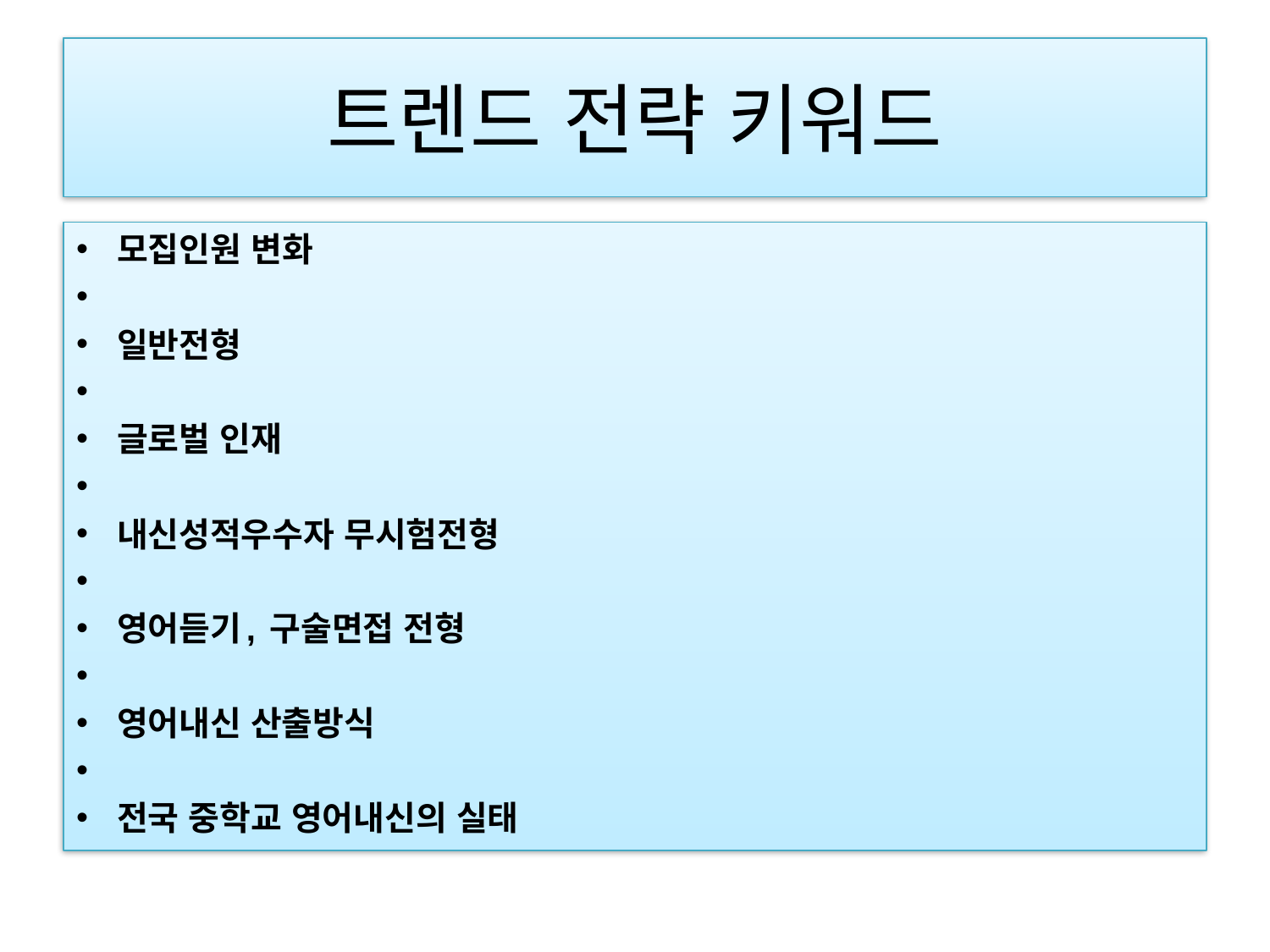

# 트렌드 전략 키워드
모집인원 변화

일반전형

글로벌 인재

내신성적우수자 무시험전형

영어듣기, 구술면접 전형

영어내신 산출방식

전국 중학교 영어내신의 실태